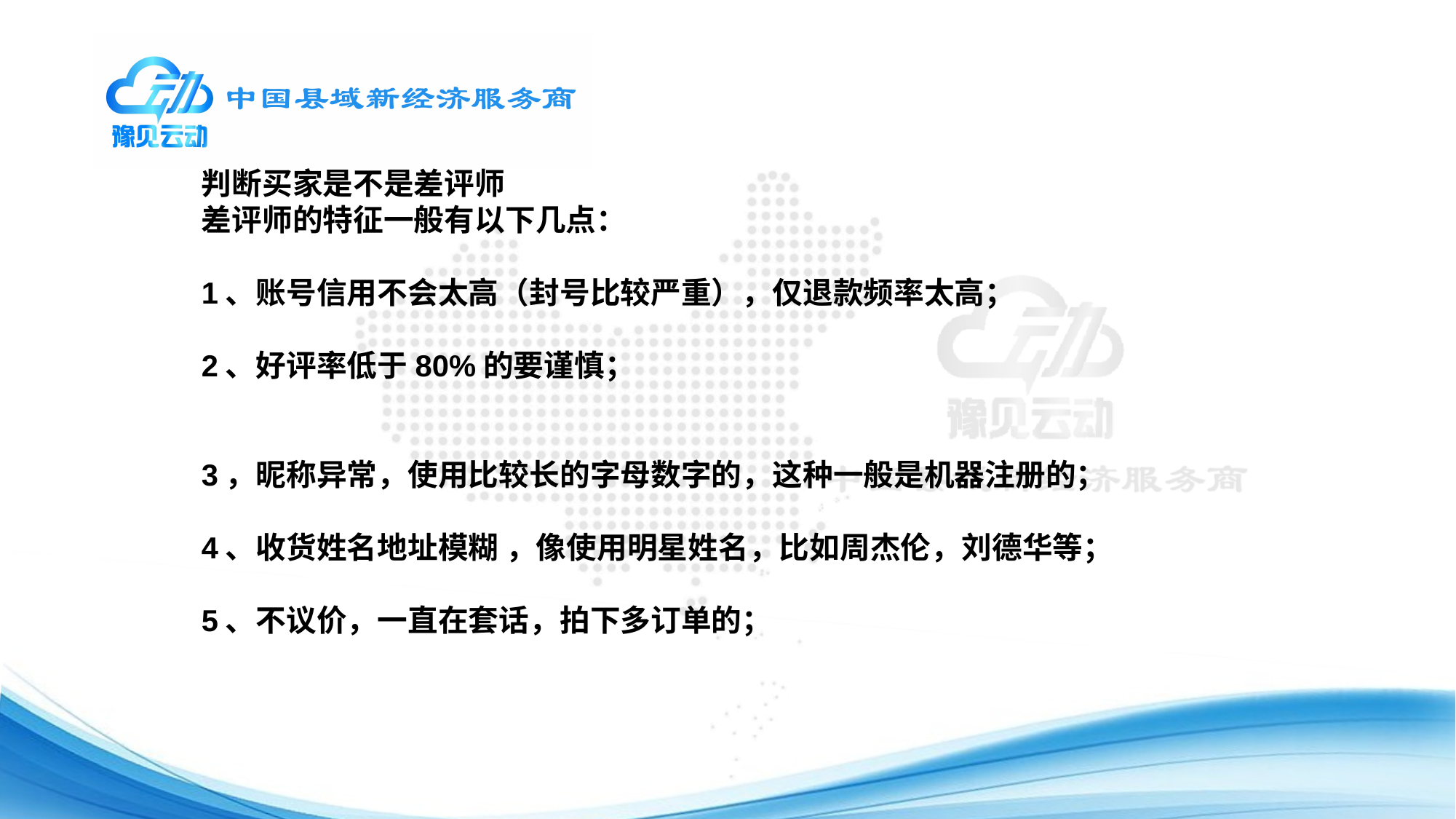

判断买家是不是差评师
差评师的特征一般有以下几点：

1、账号信用不会太高（封号比较严重），仅退款频率太高；

2、好评率低于80%的要谨慎；

3，昵称异常，使用比较长的字母数字的，这种一般是机器注册的；

4、收货姓名地址模糊 ，像使用明星姓名，比如周杰伦，刘德华等；

5、不议价，一直在套话，拍下多订单的；